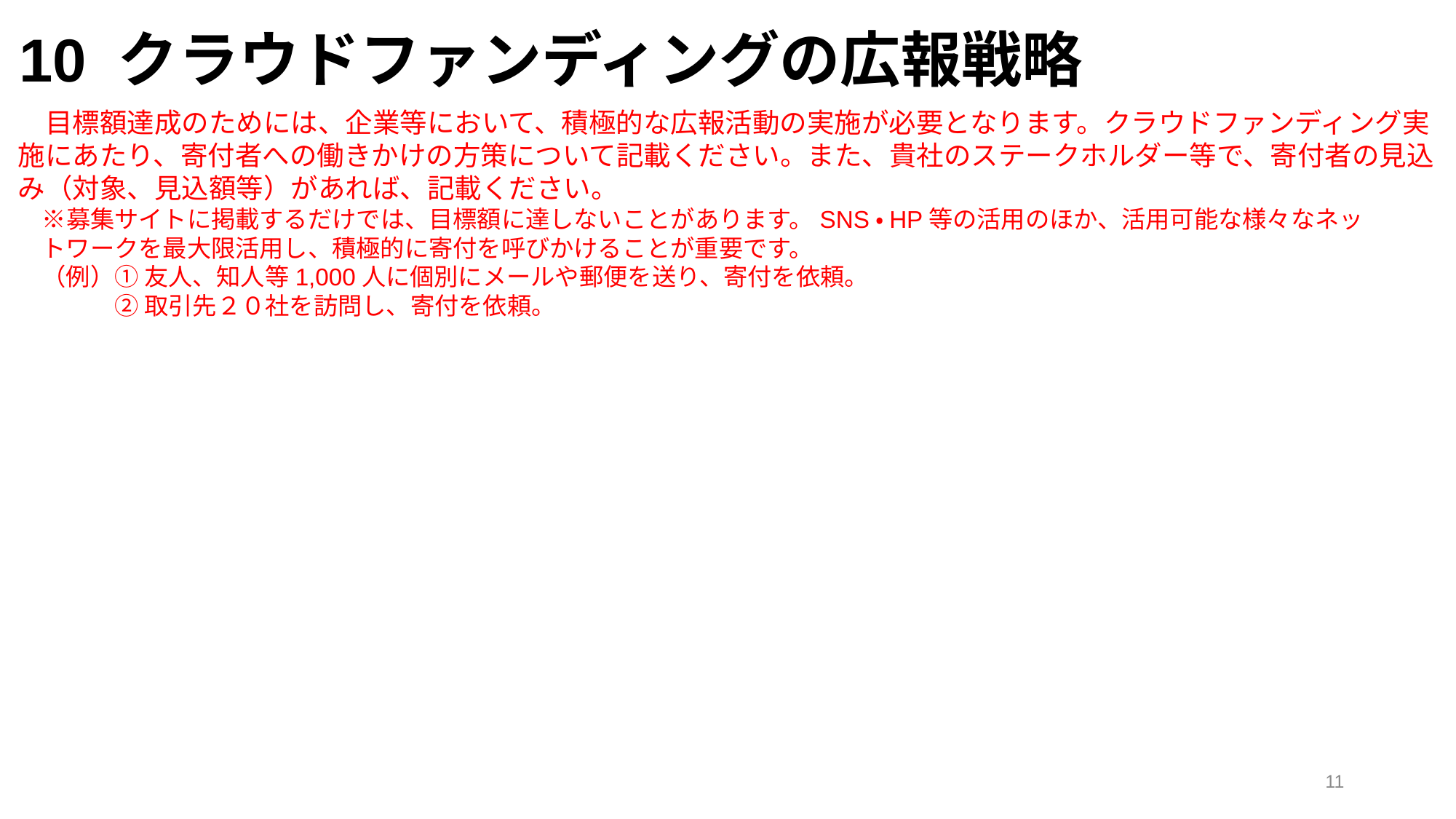

10 クラウドファンディングの広報戦略
　目標額達成のためには、企業等において、積極的な広報活動の実施が必要となります。クラウドファンディング実施にあたり、寄付者への働きかけの方策について記載ください。また、貴社のステークホルダー等で、寄付者の見込み（対象、見込額等）があれば、記載ください。
　※募集サイトに掲載するだけでは、目標額に達しないことがあります。SNS・HP等の活用のほか、活用可能な様々なネッ
　トワークを最大限活用し、積極的に寄付を呼びかけることが重要です。
　（例）① 友人、知人等1,000人に個別にメールや郵便を送り、寄付を依頼。
　　　　② 取引先２０社を訪問し、寄付を依頼。
11